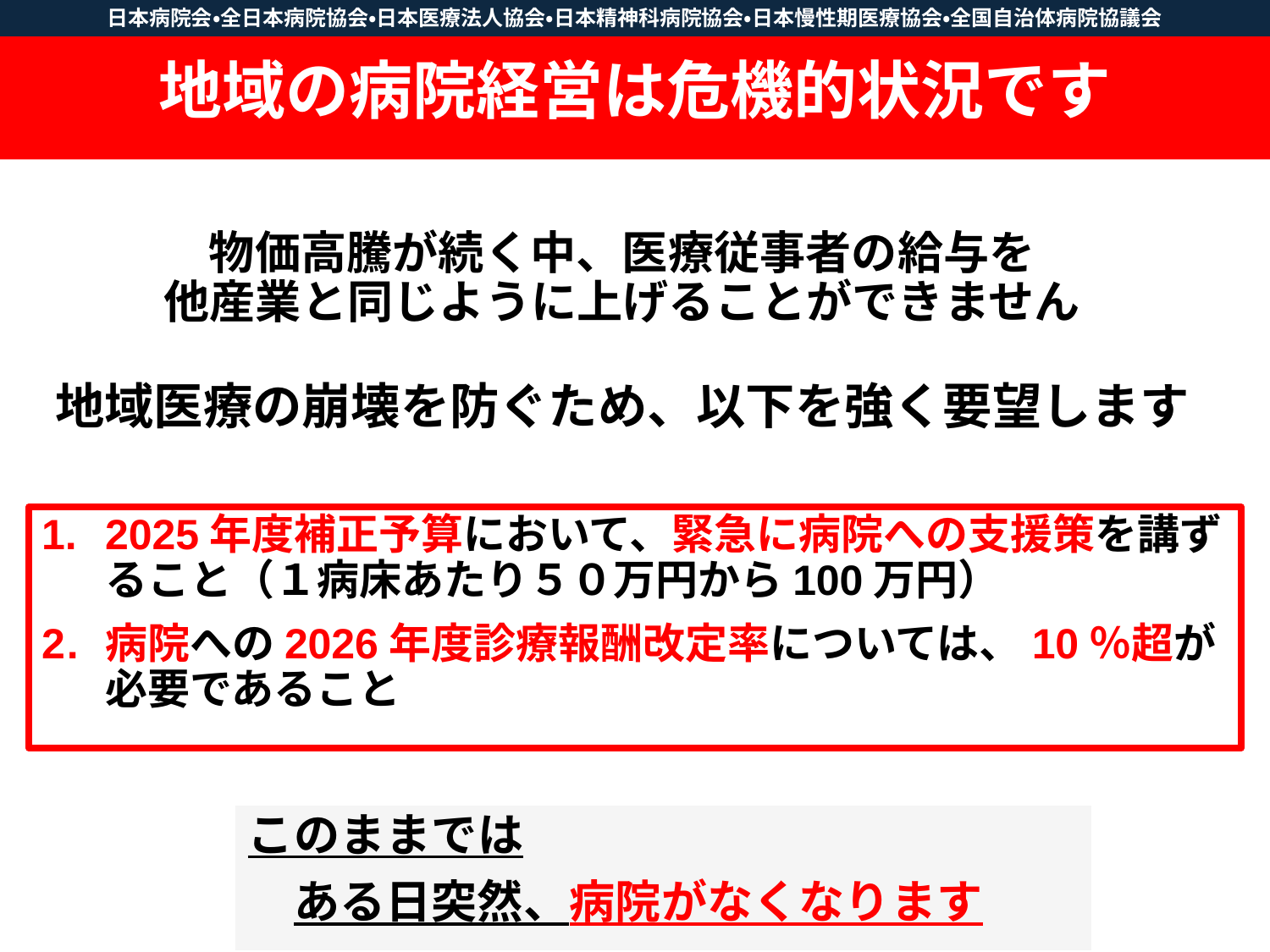

日本病院会・全日本病院協会・日本医療法人協会・日本精神科病院協会・日本慢性期医療協会・全国自治体病院協議会
# 地域の病院経営は危機的状況です
物価高騰が続く中、医療従事者の給与を
他産業と同じように上げることができません

地域医療の崩壊を防ぐため、以下を強く要望します

2025年度補正予算において、緊急に病院への支援策を講ずること（１病床あたり５０万円から100万円）
病院への2026年度診療報酬改定率については、10％超が必要であること

このままでは
　ある日突然、病院がなくなります